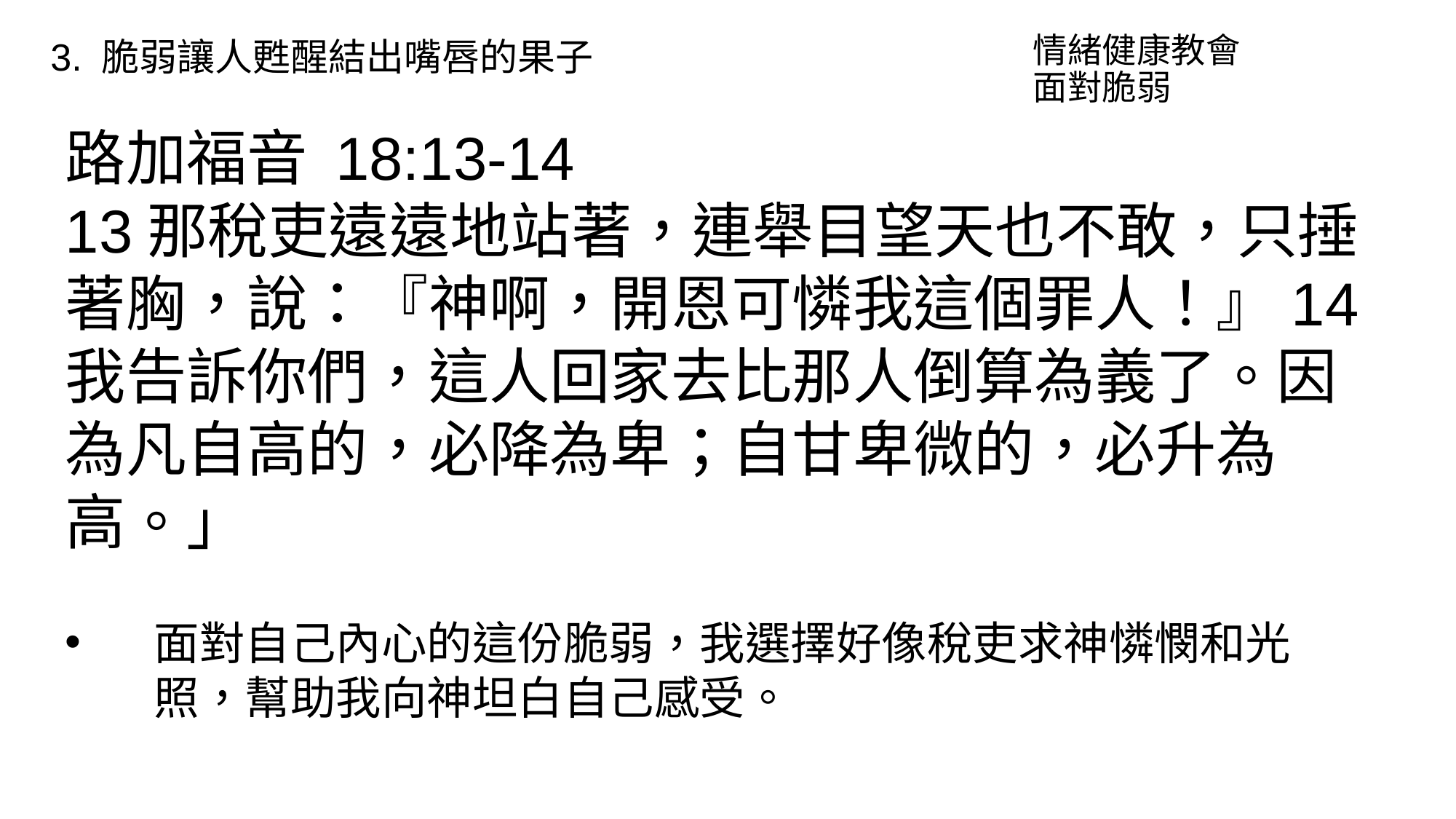

情緒健康教會
面對脆弱
3. 脆弱讓人甦醒結出嘴唇的果子
路加福音 18:13-14
13那稅吏遠遠地站著，連舉目望天也不敢，只捶著胸，說：『神啊，開恩可憐我這個罪人！』14我告訴你們，這人回家去比那人倒算為義了。因為凡自高的，必降為卑；自甘卑微的，必升為高。」

面對自己內心的這份脆弱，我選擇好像稅吏求神憐憫和光照，幫助我向神坦白自己感受。